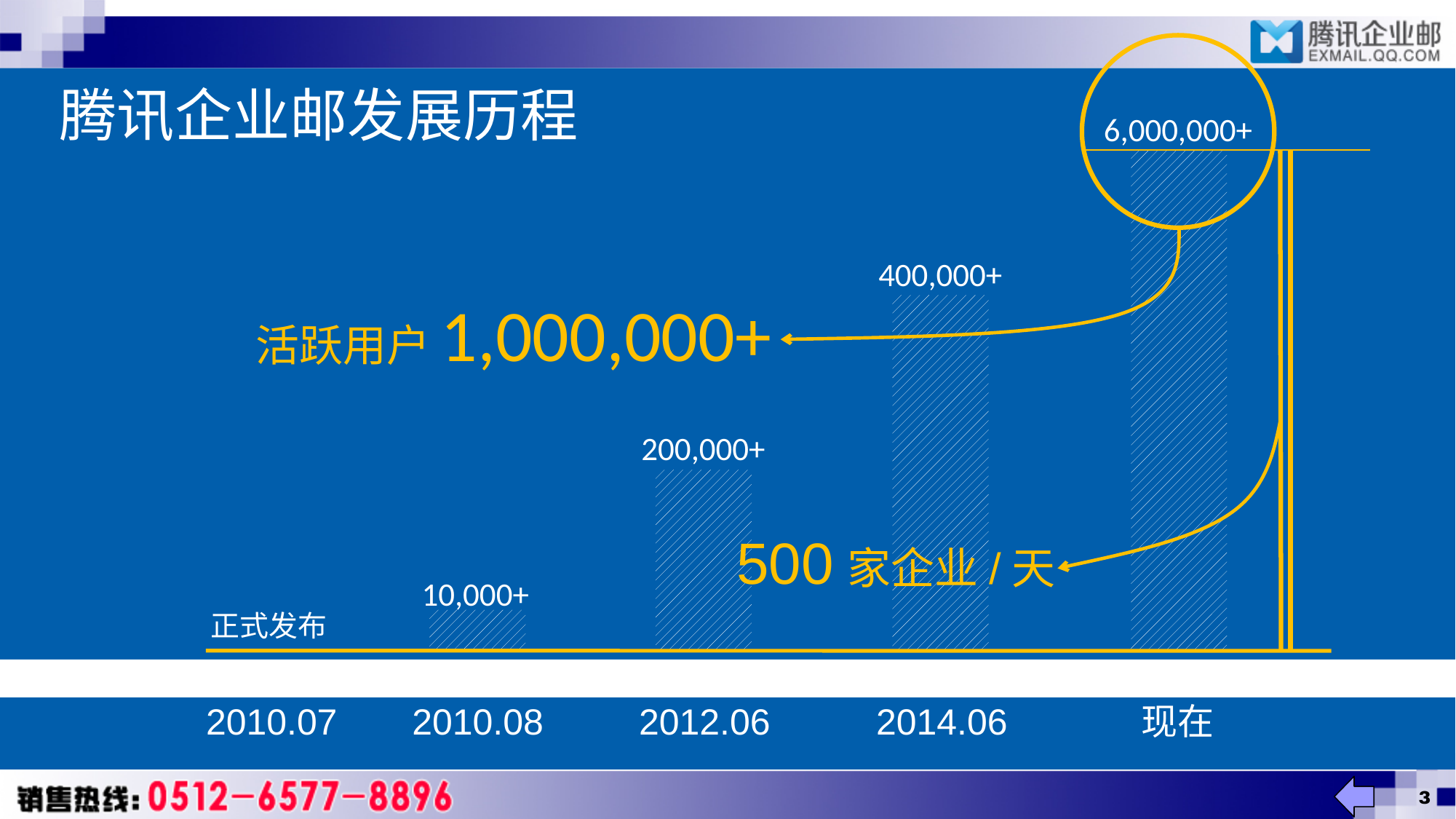

# 腾讯企业邮发展历程
6,000,000+

400,000+
活跃用户1,000,000+

200,000+

500家企业/天
10,000+
正式发布

2010.07
2010.08
2012.06
2014.06
现在
3